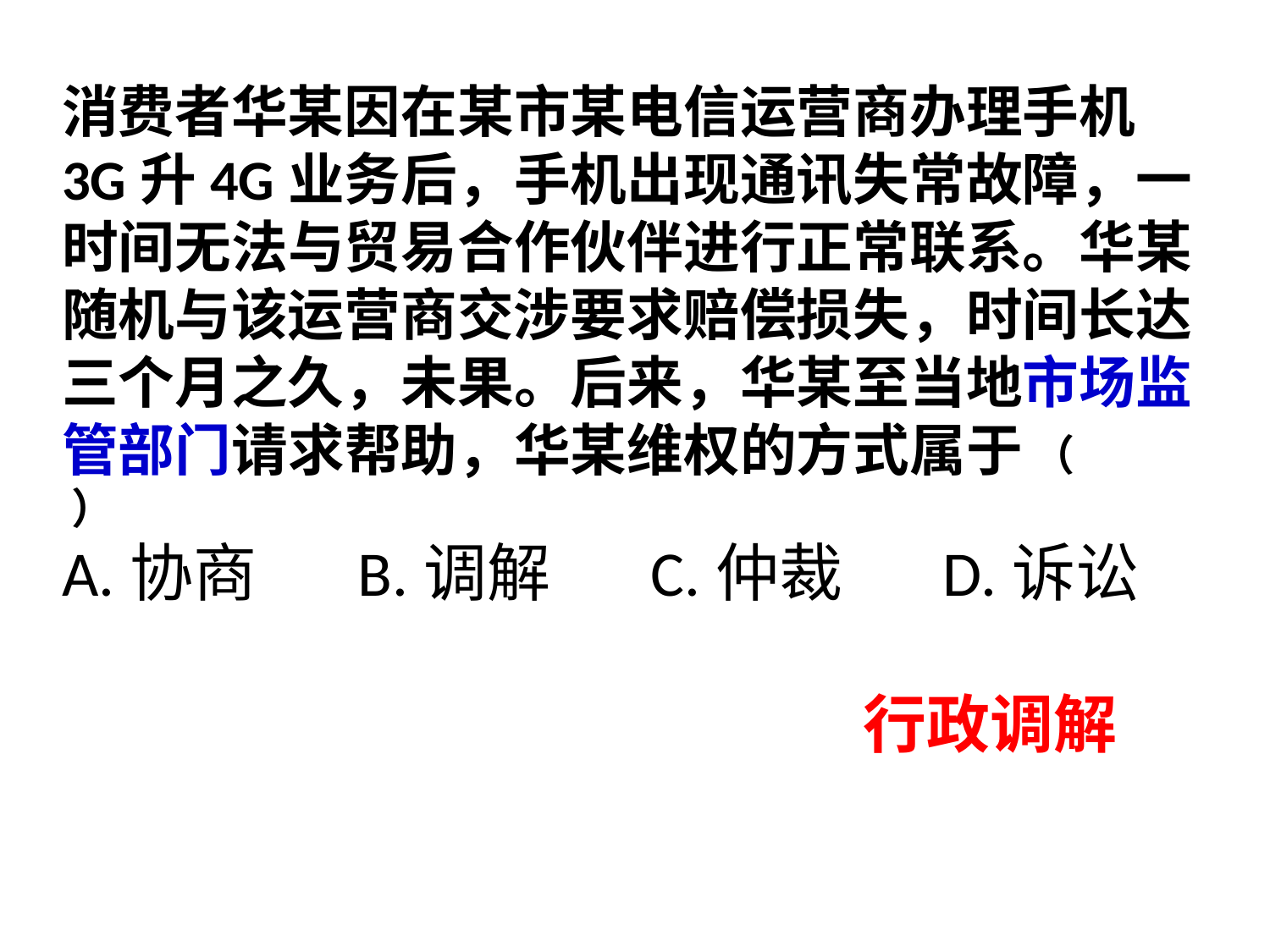

消费者华某因在某市某电信运营商办理手机3G升4G业务后，手机出现通讯失常故障，一时间无法与贸易合作伙伴进行正常联系。华某随机与该运营商交涉要求赔偿损失，时间长达三个月之久，未果。后来，华某至当地市场监管部门请求帮助，华某维权的方式属于 （            ）
A.协商      B.调解      C.仲裁      D.诉讼
行政调解